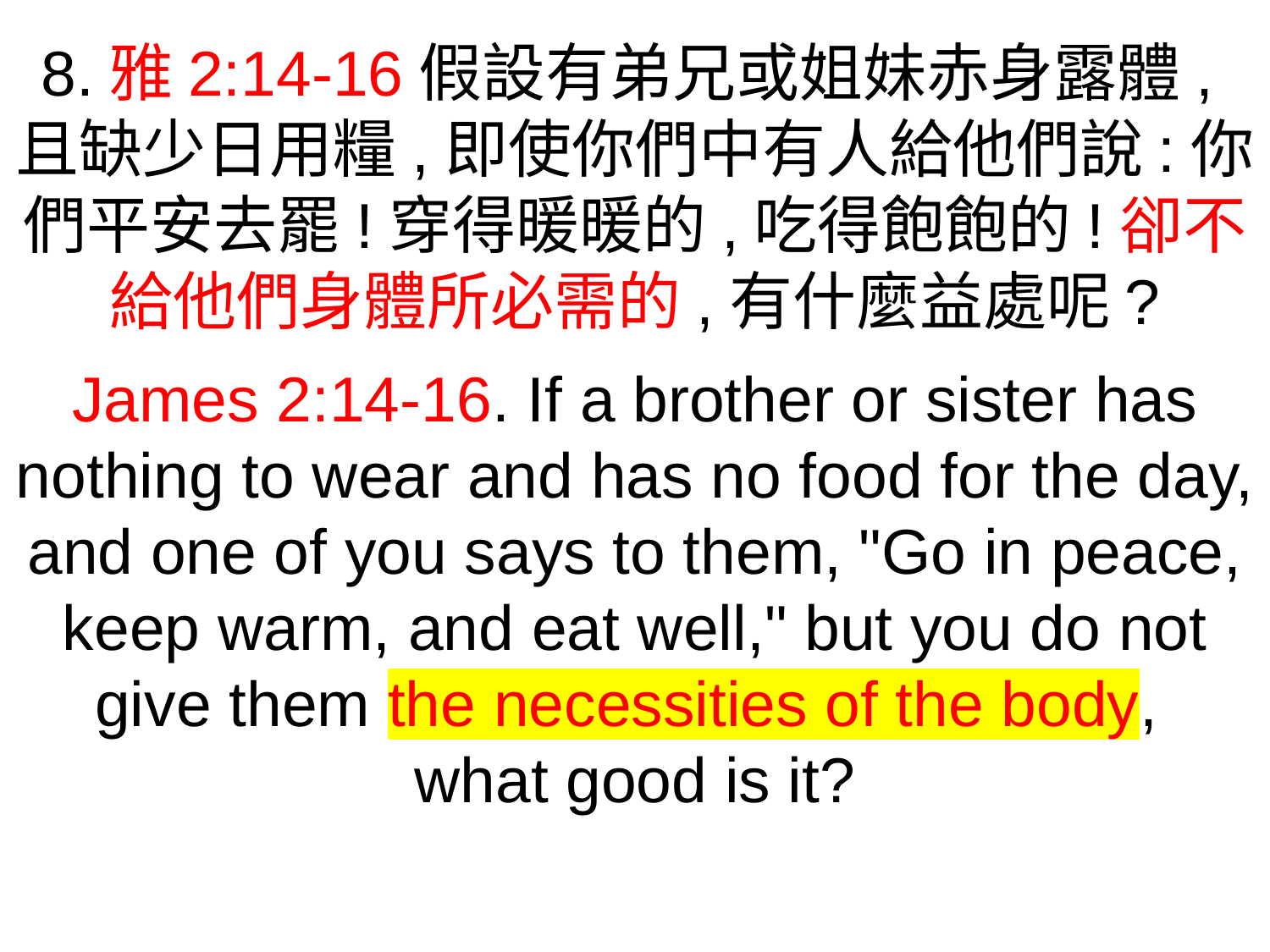

8.雅2:14-16假設有弟兄或姐妹赤身露體,且缺少日用糧,即使你們中有人給他們說:你們平安去罷!穿得暖暖的,吃得飽飽的!卻不給他們身體所必需的,有什麼益處呢?
James 2:14-16. If a brother or sister has nothing to wear and has no food for the day,
and one of you says to them, "Go in peace, keep warm, and eat well," but you do not give them the necessities of the body,
what good is it?